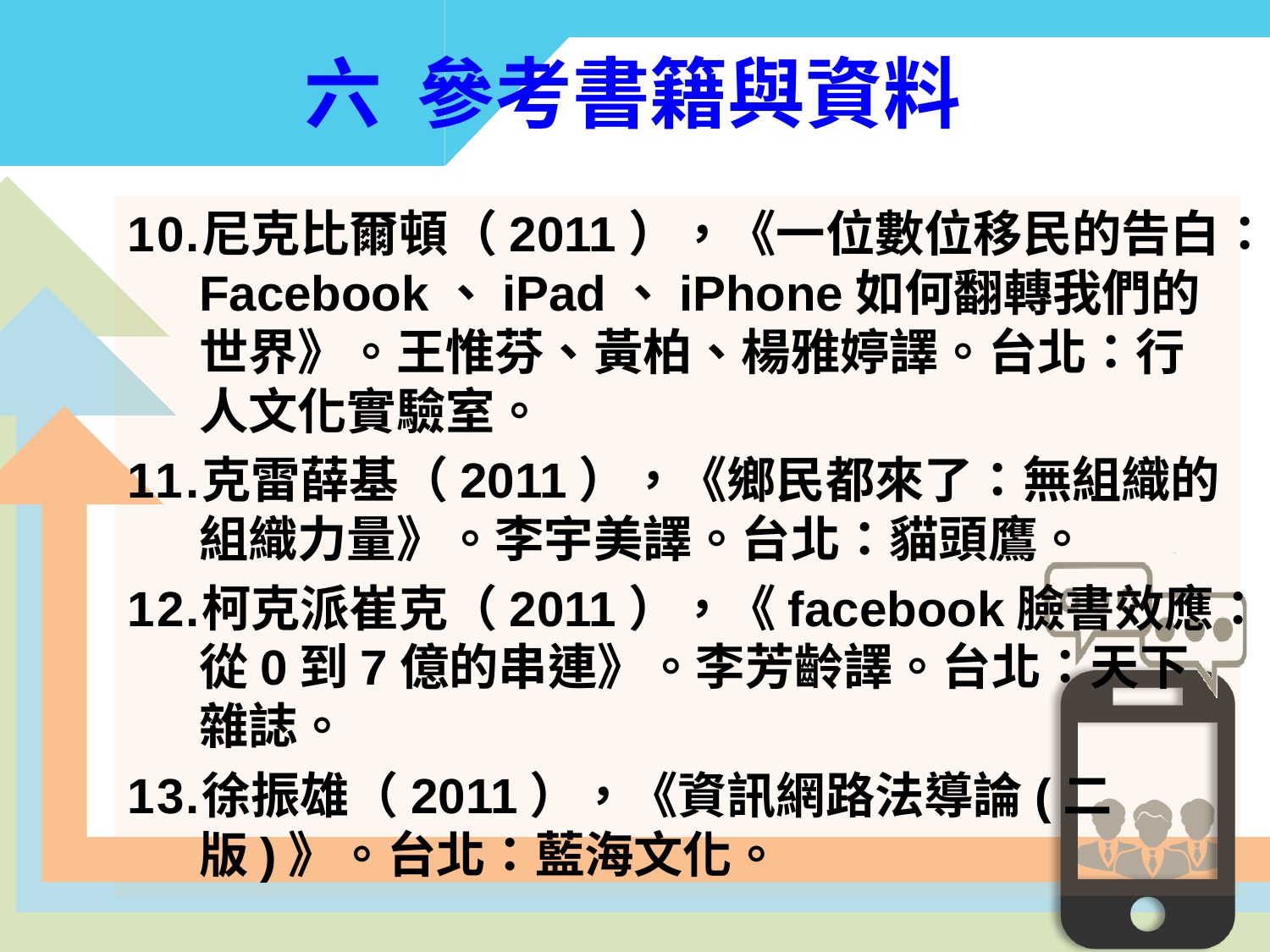

六  參考書籍與資料
尼克比爾頓（2011），《一位數位移民的告白：Facebook、iPad、iPhone如何翻轉我們的世界》。王惟芬、黃柏、楊雅婷譯。台北：行人文化實驗室。
克雷薛基（2011），《鄉民都來了：無組織的組織力量》。李宇美譯。台北：貓頭鷹。
柯克派崔克（2011），《facebook臉書效應：從0到7億的串連》。李芳齡譯。台北：天下雜誌。
徐振雄（2011），《資訊網路法導論(二版)》。台北：藍海文化。